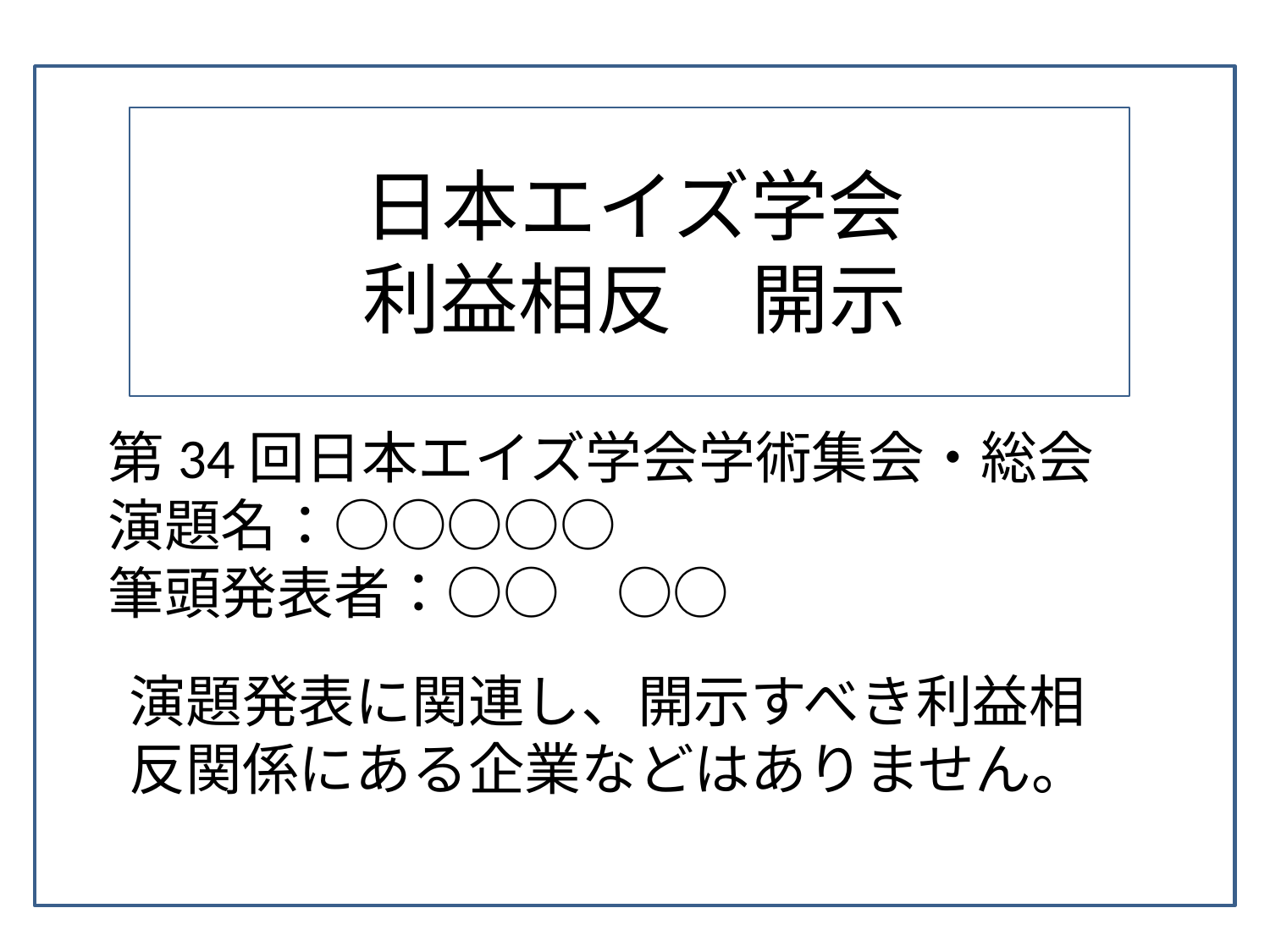

日本エイズ学会
利益相反　開示
第34回日本エイズ学会学術集会・総会
演題名：○○○○○
筆頭発表者：○○　○○
演題発表に関連し、開示すべき利益相反関係にある企業などはありません。